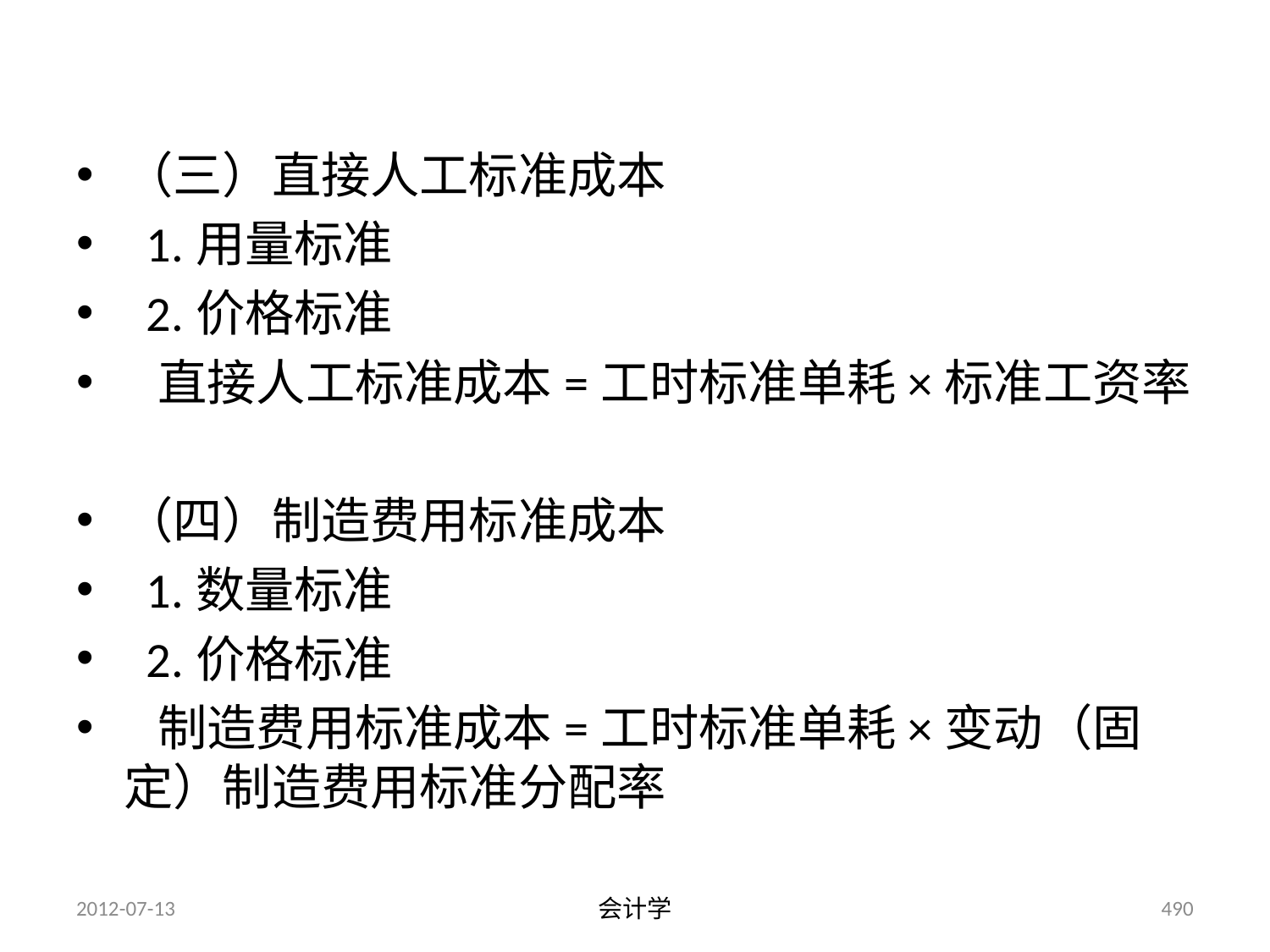

（三）直接人工标准成本
  1.用量标准
  2.价格标准
  直接人工标准成本=工时标准单耗×标准工资率

（四）制造费用标准成本
  1.数量标准
  2.价格标准
  制造费用标准成本=工时标准单耗×变动（固定）制造费用标准分配率
2012-07-13
会计学
490